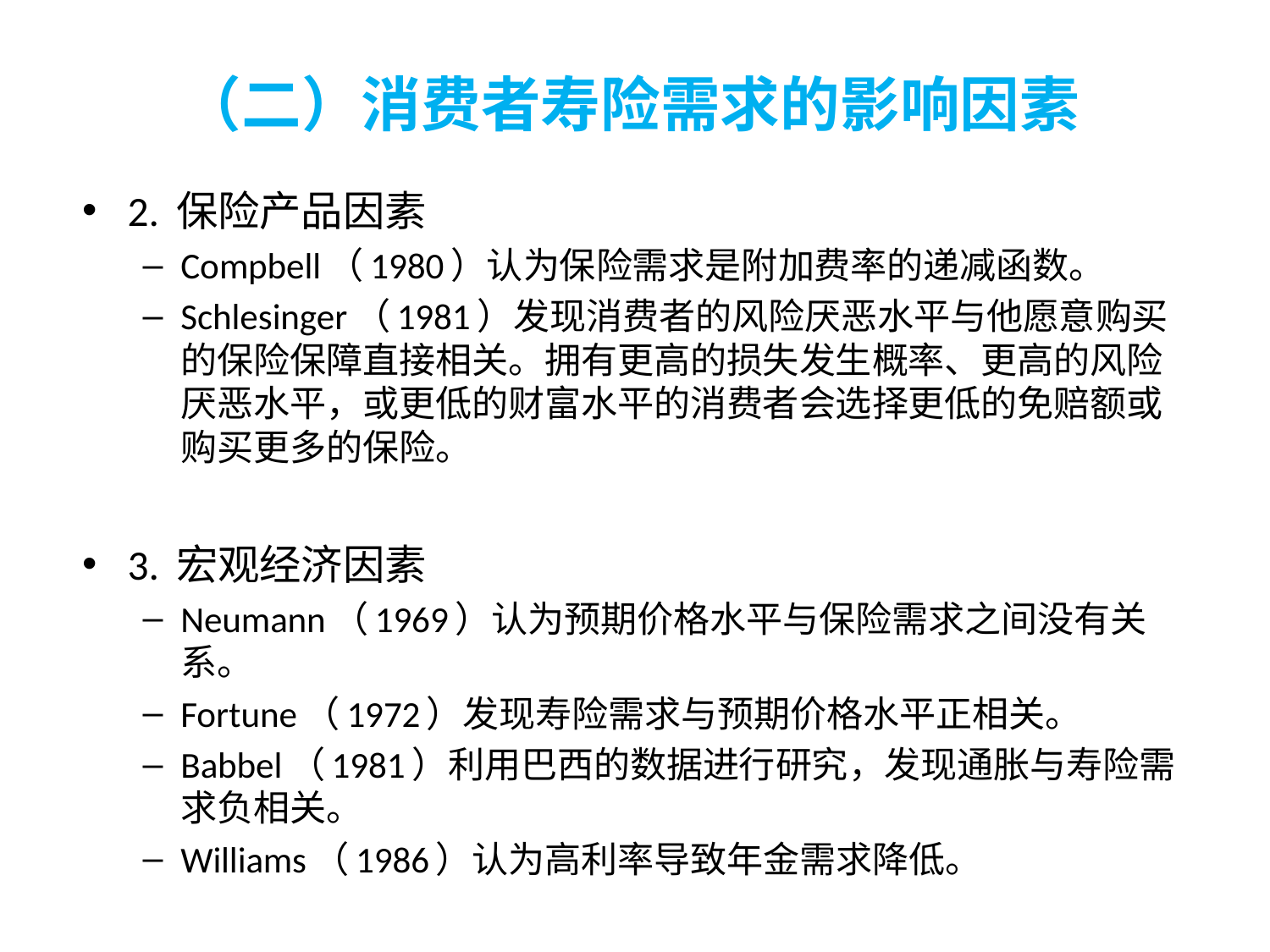

# （二）消费者寿险需求的影响因素
2. 保险产品因素
Compbell（1980）认为保险需求是附加费率的递减函数。
Schlesinger（1981）发现消费者的风险厌恶水平与他愿意购买的保险保障直接相关。拥有更高的损失发生概率、更高的风险厌恶水平，或更低的财富水平的消费者会选择更低的免赔额或购买更多的保险。

3. 宏观经济因素
Neumann（1969）认为预期价格水平与保险需求之间没有关系。
Fortune（1972）发现寿险需求与预期价格水平正相关。
Babbel（1981）利用巴西的数据进行研究，发现通胀与寿险需求负相关。
Williams（1986）认为高利率导致年金需求降低。